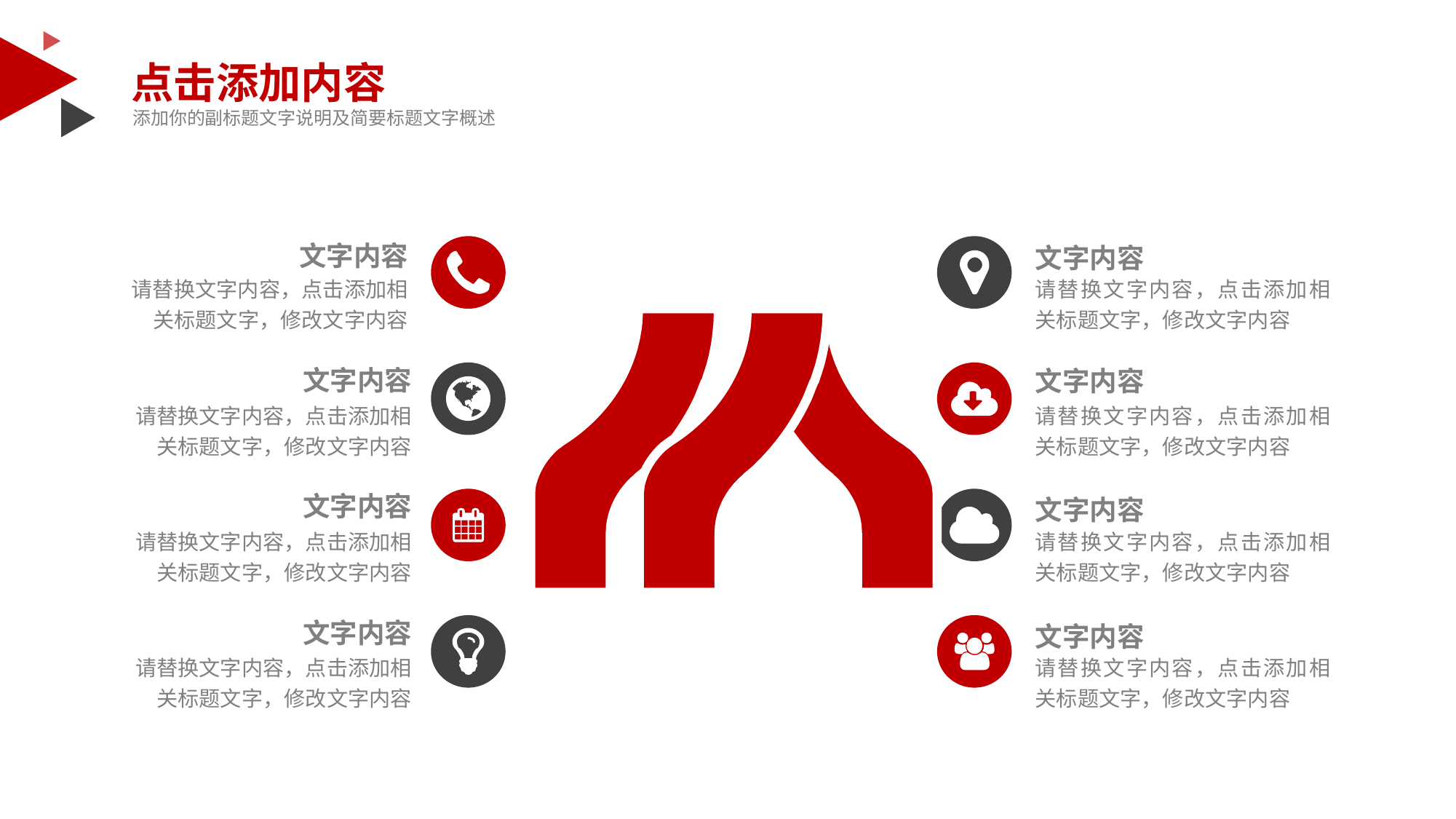

点击添加内容
添加你的副标题文字说明及简要标题文字概述

文字内容
请替换文字内容，点击添加相关标题文字，修改文字内容
文字内容
请替换文字内容，点击添加相关标题文字，修改文字内容

文字内容
请替换文字内容，点击添加相关标题文字，修改文字内容
文字内容
请替换文字内容，点击添加相关标题文字，修改文字内容

文字内容
请替换文字内容，点击添加相关标题文字，修改文字内容
文字内容
请替换文字内容，点击添加相关标题文字，修改文字内容

文字内容
请替换文字内容，点击添加相关标题文字，修改文字内容
文字内容
请替换文字内容，点击添加相关标题文字，修改文字内容